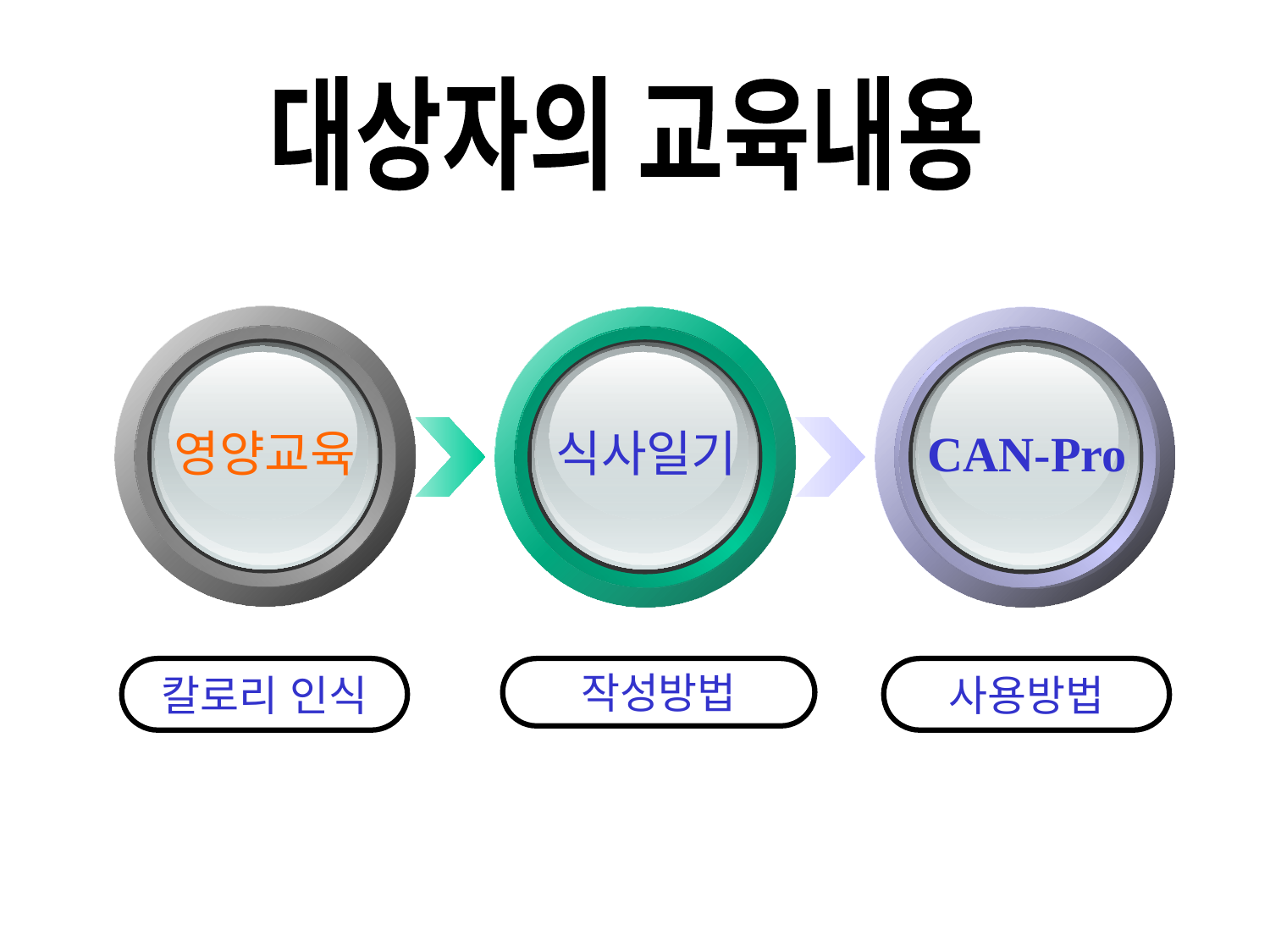

대상자의 교육내용

영양교육
식사일기
CAN-Pro

칼로리 인식
작성방법
사용방법